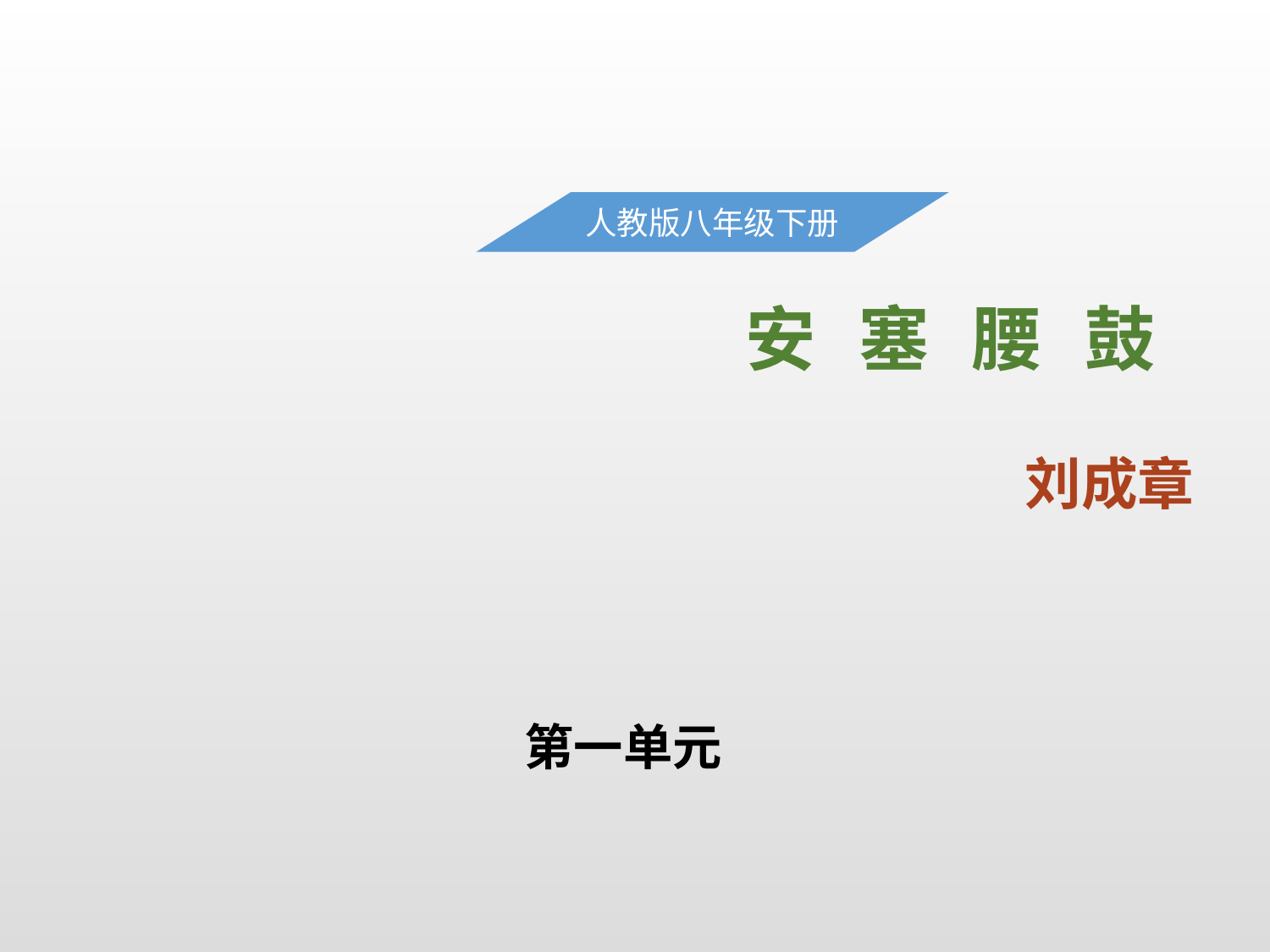

人教版八年级下册
安  塞  腰  鼓
刘成章
第一单元